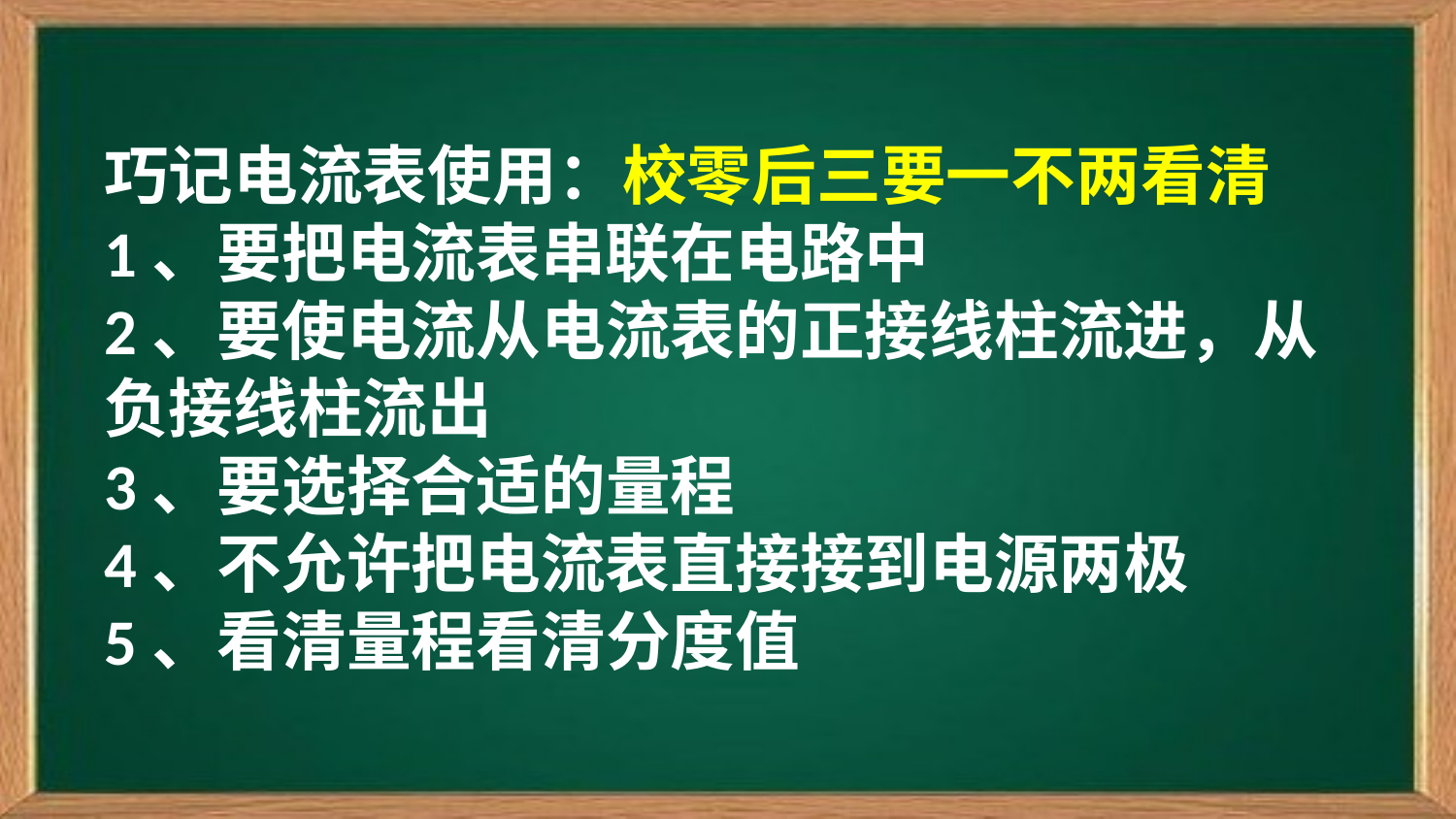

巧记电流表使用：校零后三要一不两看清
1、要把电流表串联在电路中
2、要使电流从电流表的正接线柱流进，从负接线柱流出
3、要选择合适的量程
4、不允许把电流表直接接到电源两极
5、看清量程看清分度值